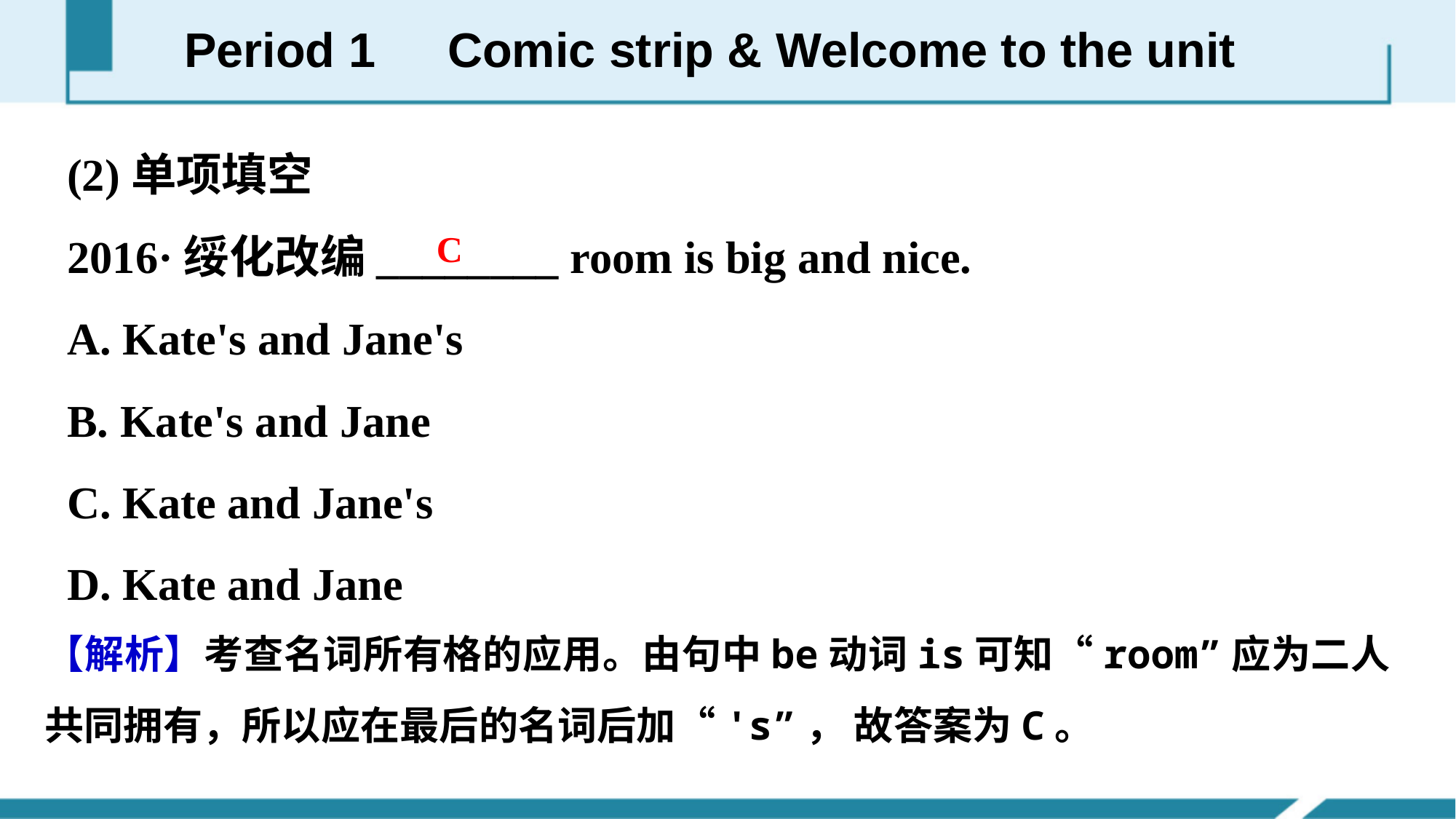

Period 1　Comic strip & Welcome to the unit
(2)单项填空
2016·绥化改编________ room is big and nice.
A. Kate's and Jane's
B. Kate's and Jane
C. Kate and Jane's
D. Kate and Jane
C
【解析】考查名词所有格的应用。由句中be动词is可知“room”应为二人共同拥有，所以应在最后的名词后加“'s”， 故答案为C。